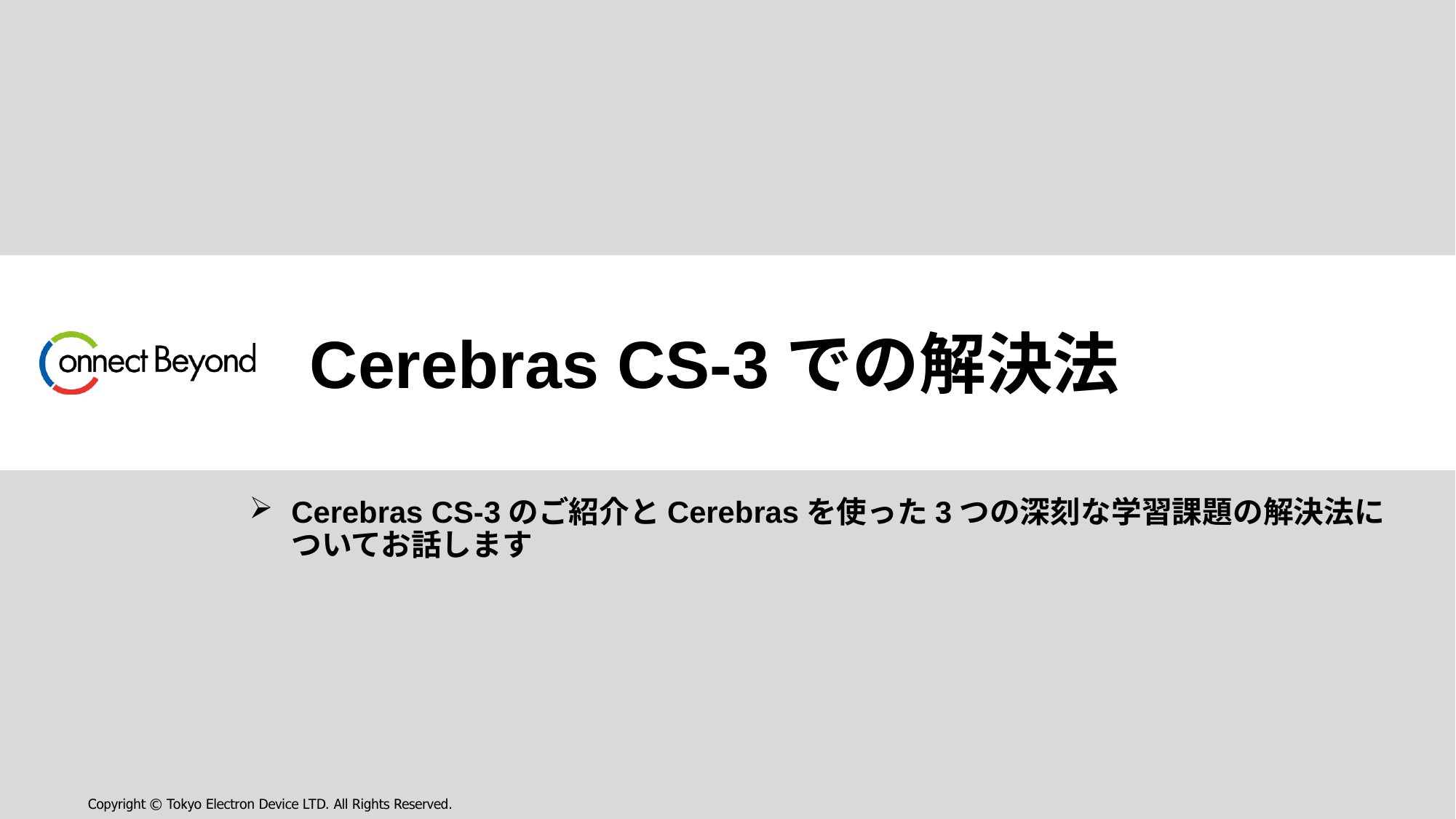

# Cerebras CS-3での解決法
Cerebras CS-3のご紹介とCerebrasを使った3つの深刻な学習課題の解決法についてお話します